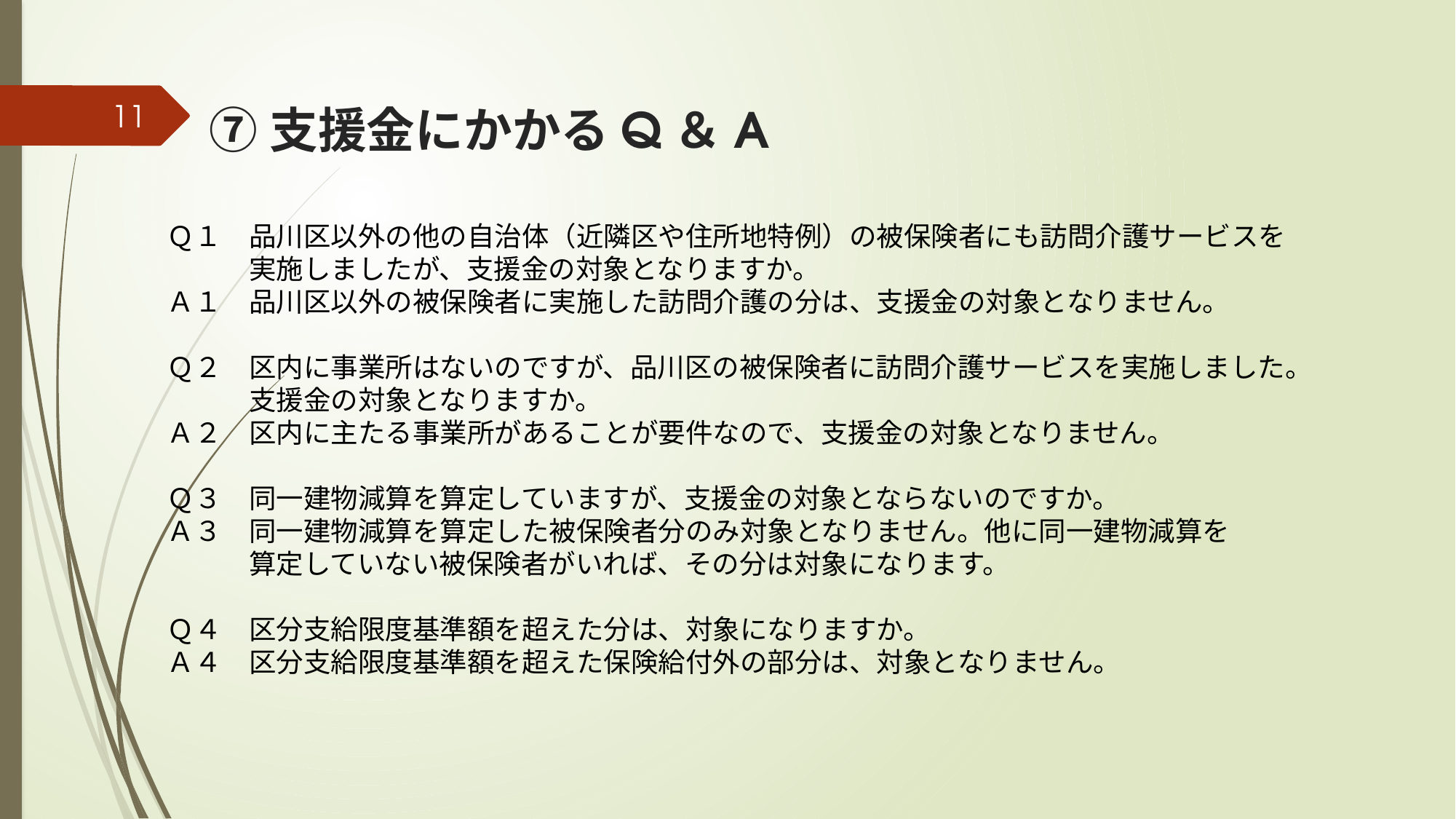

11
# ⑦支援金にかかるQ＆A
Ｑ１　品川区以外の他の自治体（近隣区や住所地特例）の被保険者にも訪問介護サービスを
　　　実施しましたが、支援金の対象となりますか。
Ａ１　品川区以外の被保険者に実施した訪問介護の分は、支援金の対象となりません。

Ｑ２　区内に事業所はないのですが、品川区の被保険者に訪問介護サービスを実施しました。
　　　支援金の対象となりますか。
Ａ２　区内に主たる事業所があることが要件なので、支援金の対象となりません。

Ｑ３　同一建物減算を算定していますが、支援金の対象とならないのですか。
Ａ３　同一建物減算を算定した被保険者分のみ対象となりません。他に同一建物減算を
　　　算定していない被保険者がいれば、その分は対象になります。

Ｑ４　区分支給限度基準額を超えた分は、対象になりますか。
Ａ４　区分支給限度基準額を超えた保険給付外の部分は、対象となりません。